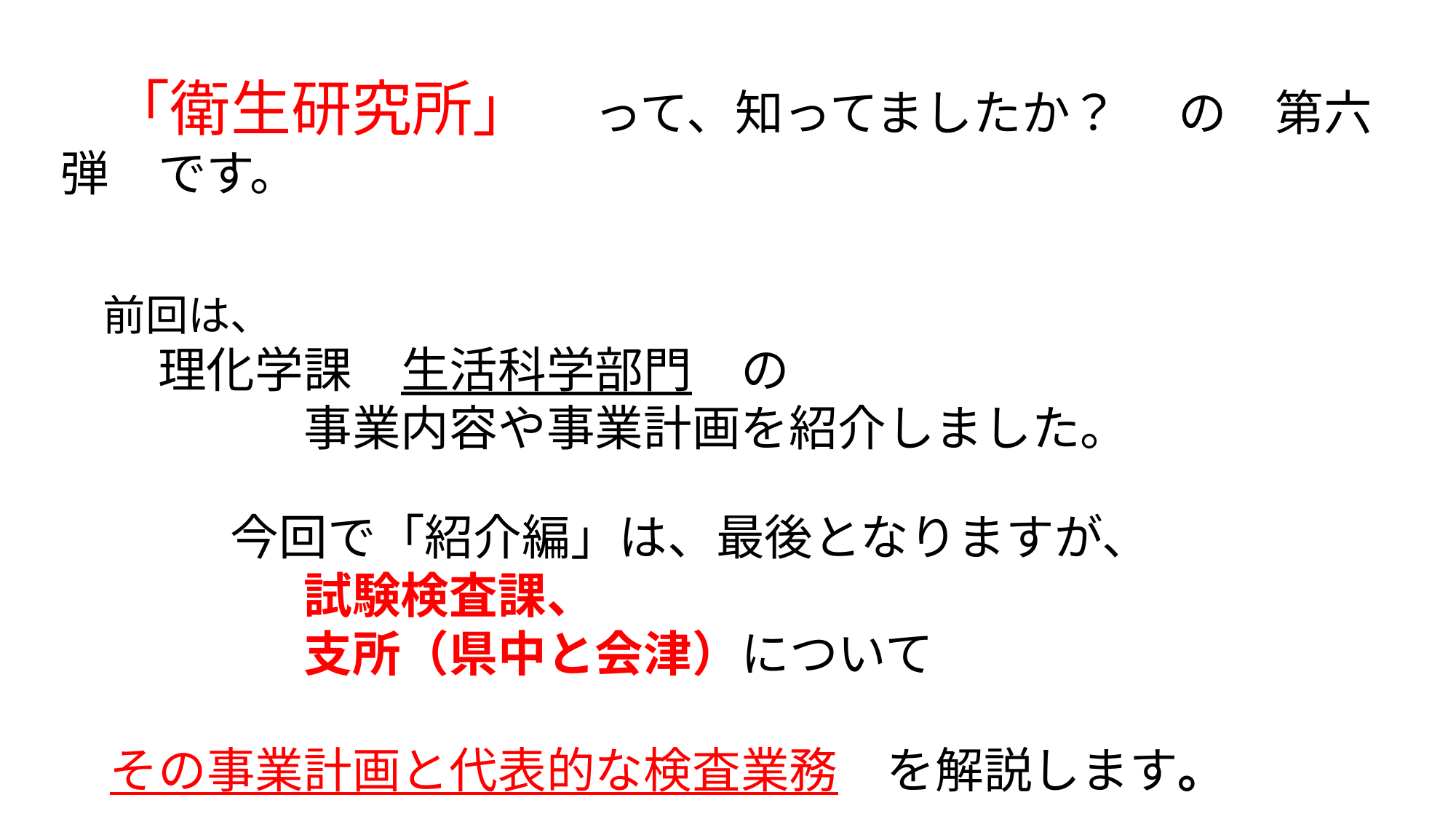

「衛生研究所」　って、知ってましたか？ 　の　第六弾　です。

　前回は、
　　理化学課　生活科学部門　の
　　　　　事業内容や事業計画を紹介しました。

　　　　今回で「紹介編」は、最後となりますが、
　　　　　試験検査課、
　　　　　支所（県中と会津）について

　その事業計画と代表的な検査業務　を解説します。